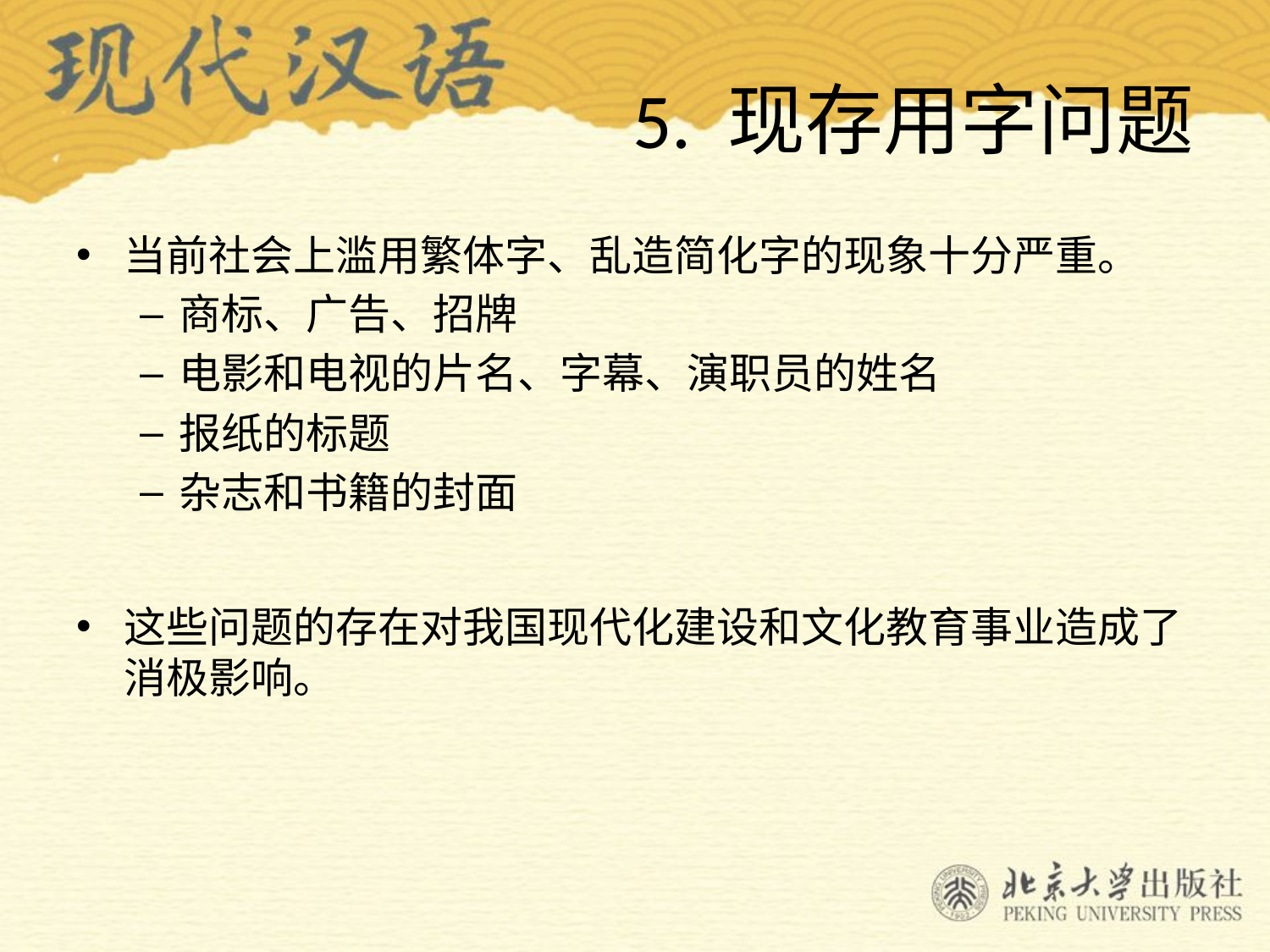

# 5. 现存用字问题
当前社会上滥用繁体字、乱造简化字的现象十分严重。
商标、广告、招牌
电影和电视的片名、字幕、演职员的姓名
报纸的标题
杂志和书籍的封面

这些问题的存在对我国现代化建设和文化教育事业造成了消极影响。